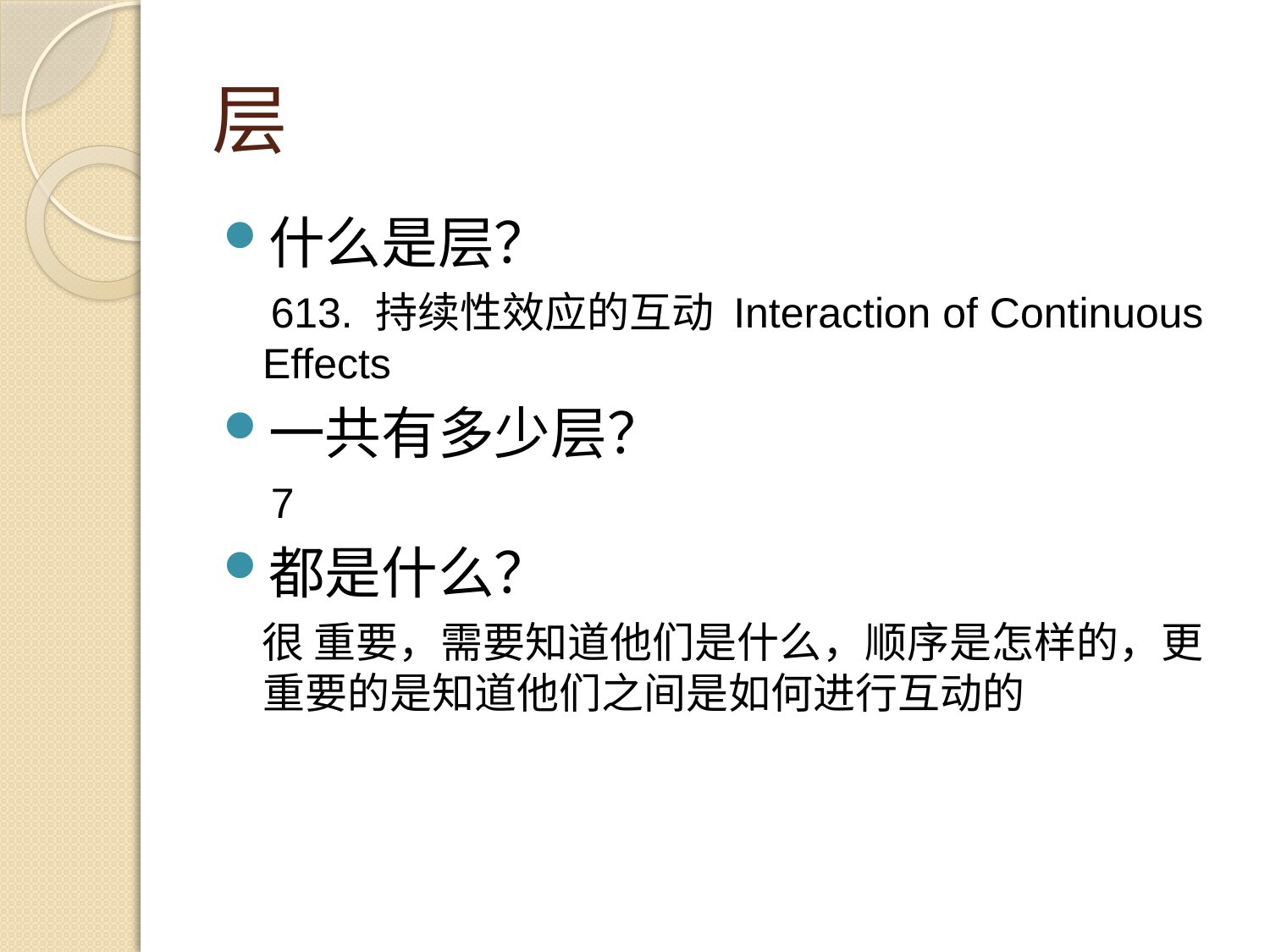

# 层
什么是层？
    613. 持续性效应的互动 Interaction of Continuous Effects
一共有多少层？
    7
都是什么？
   很 重要，需要知道他们是什么，顺序是怎样的，更重要的是知道他们之间是如何进行互动的